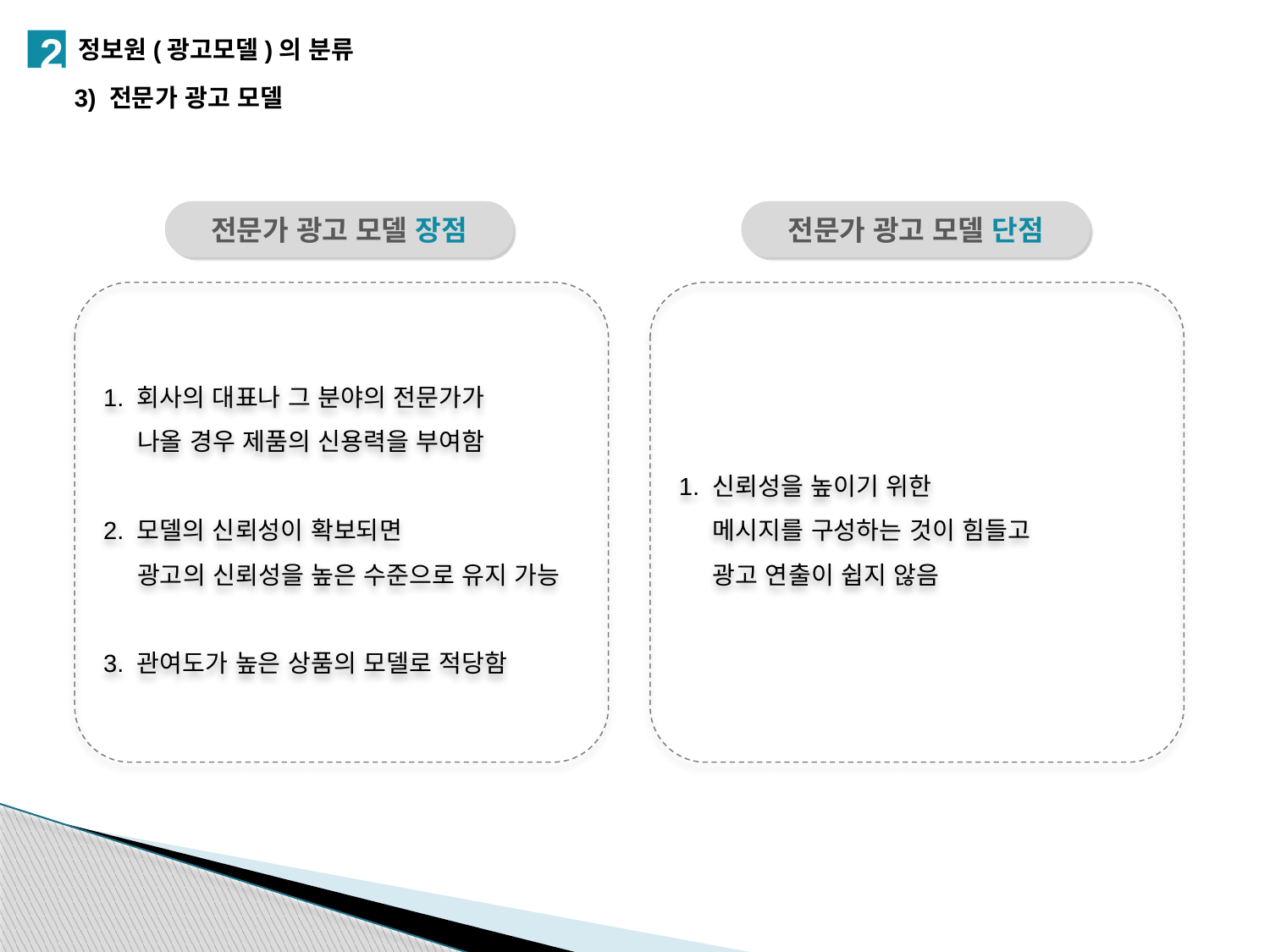

2
정보원(광고모델)의 분류

3) 전문가 광고 모델
전문가 광고 모델 장점
전문가 광고 모델 단점
1. 회사의 대표나 그 분야의 전문가가
    나올 경우 제품의 신용력을 부여함

2. 모델의 신뢰성이 확보되면
    광고의 신뢰성을 높은 수준으로 유지 가능

3. 관여도가 높은 상품의 모델로 적당함
1. 신뢰성을 높이기 위한
    메시지를 구성하는 것이 힘들고
    광고 연출이 쉽지 않음